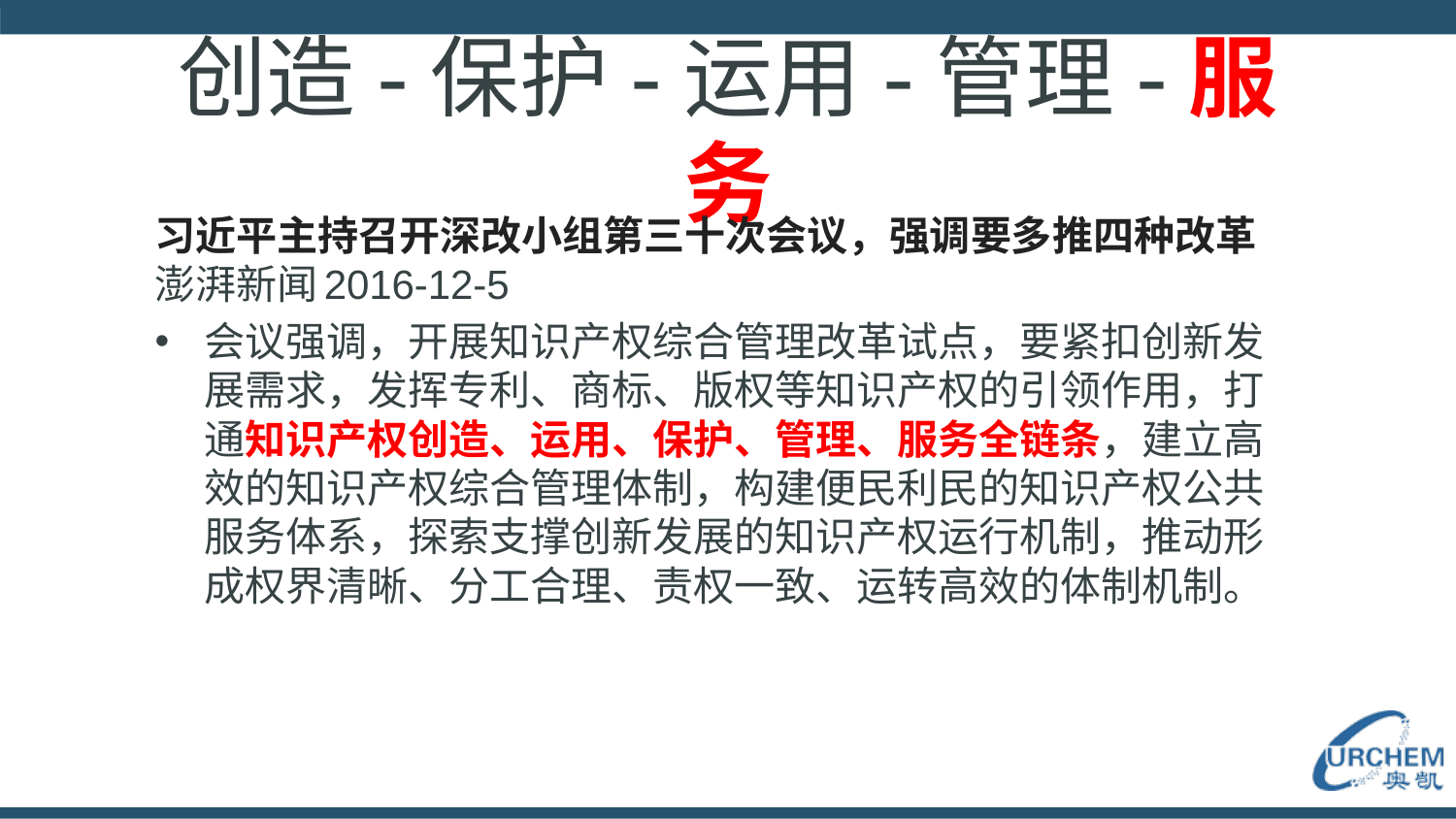

# 创造-保护-运用-管理-服务
习近平主持召开深改小组第三十次会议，强调要多推四种改革
澎湃新闻2016-12-5
会议强调，开展知识产权综合管理改革试点，要紧扣创新发展需求，发挥专利、商标、版权等知识产权的引领作用，打通知识产权创造、运用、保护、管理、服务全链条，建立高效的知识产权综合管理体制，构建便民利民的知识产权公共服务体系，探索支撑创新发展的知识产权运行机制，推动形成权界清晰、分工合理、责权一致、运转高效的体制机制。